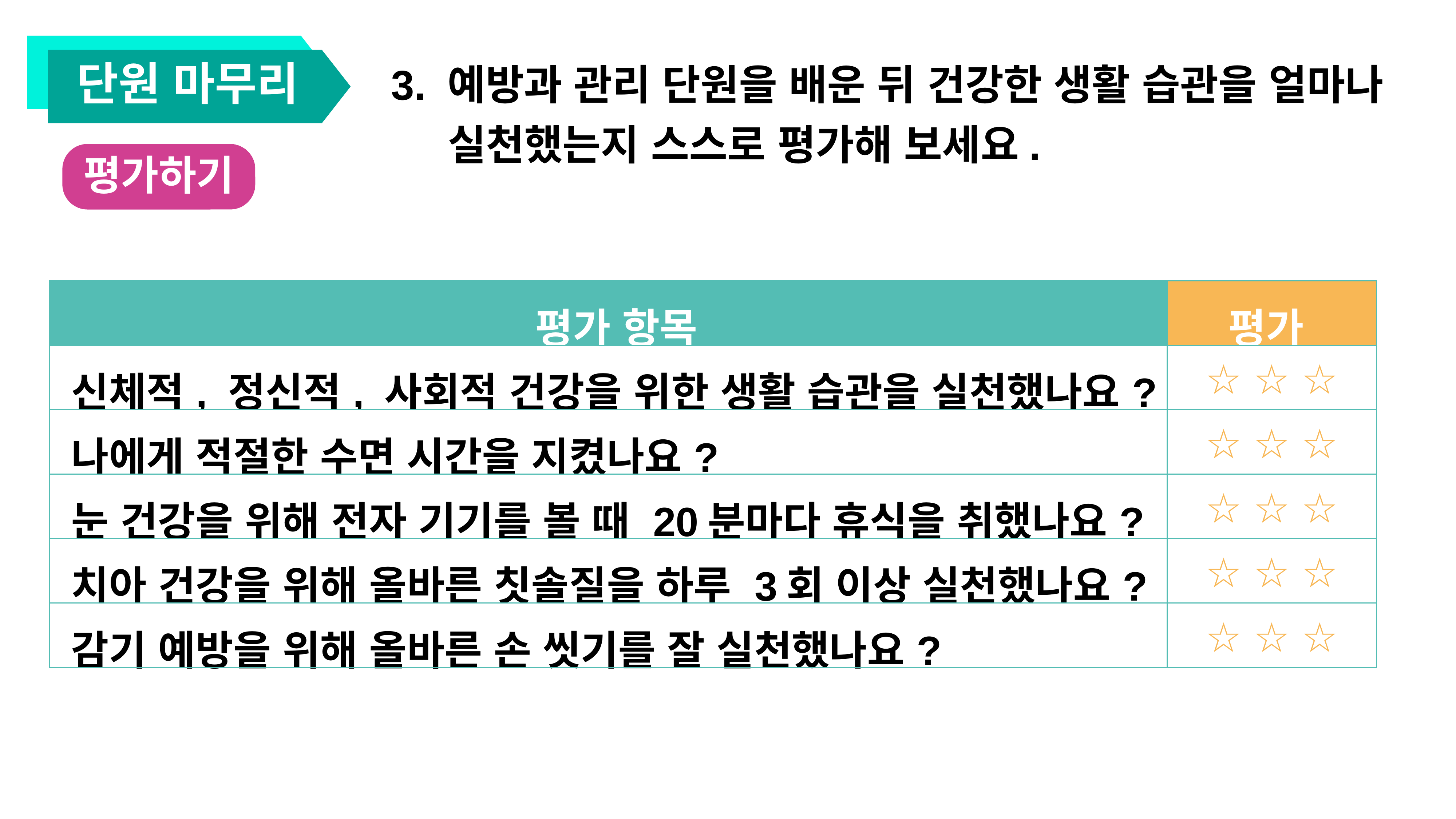

단원 마무리
3. 예방과 관리 단원을 배운 뒤 건강한 생활 습관을 얼마나
    실천했는지 스스로 평가해 보세요.

평가하기
| 평가 항목 | 평가 |
| --- | --- |
| 신체적, 정신적, 사회적 건강을 위한 생활 습관을 실천했나요? | ☆ ☆ ☆ |
| 나에게 적절한 수면 시간을 지켰나요? | ☆ ☆ ☆ |
| 눈 건강을 위해 전자 기기를 볼 때 20분마다 휴식을 취했나요? | ☆ ☆ ☆ |
| 치아 건강을 위해 올바른 칫솔질을 하루 3회 이상 실천했나요? | ☆ ☆ ☆ |
| 감기 예방을 위해 올바른 손 씻기를 잘 실천했나요? | ☆ ☆ ☆ |